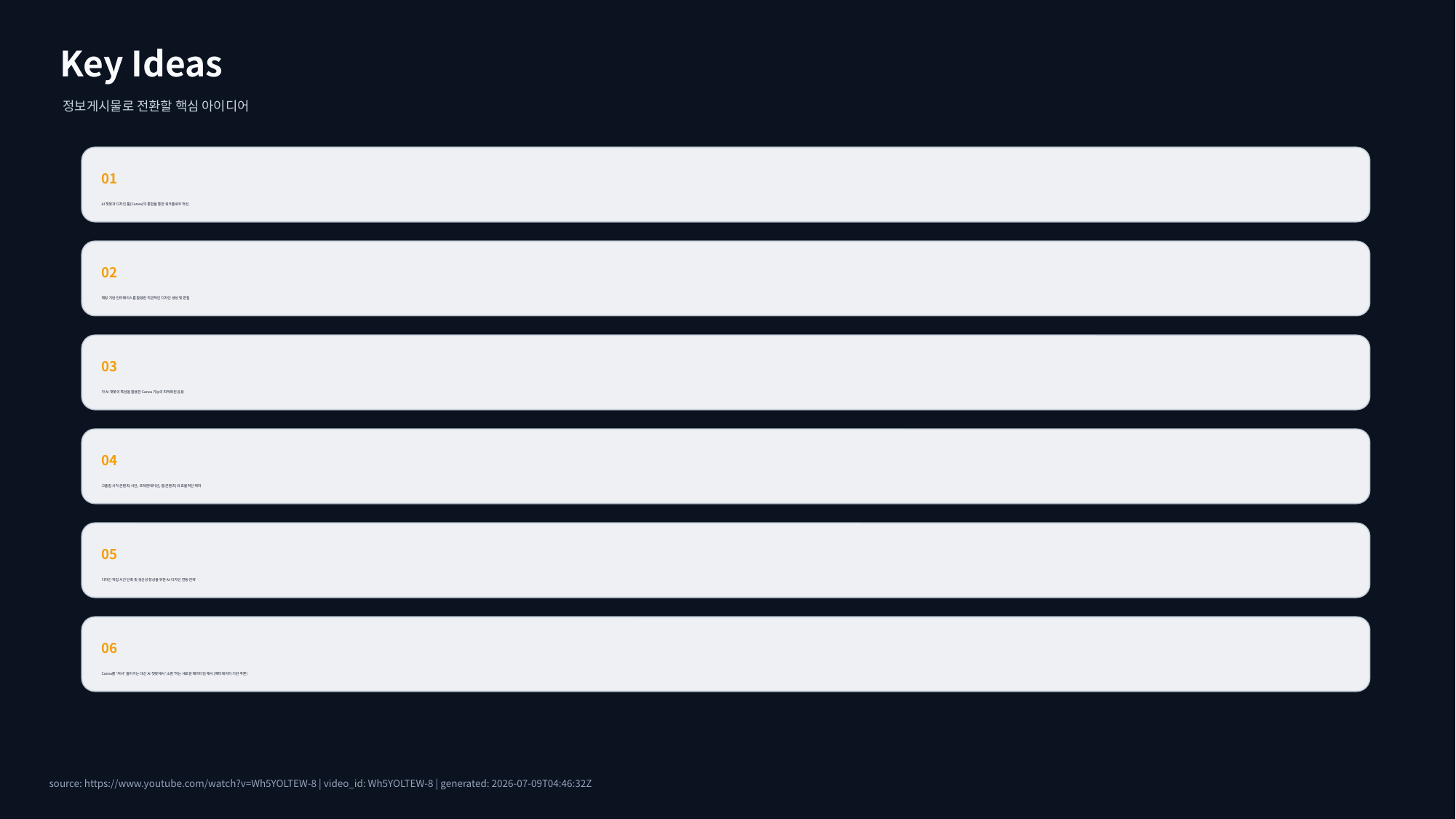

Key Ideas
정보게시물로 전환할 핵심 아이디어

01
AI 챗봇과 디자인 툴(Canva)의 통합을 통한 워크플로우 혁신

02
채팅 기반 인터페이스를 활용한 직관적인 디자인 생성 및 편집

03
각 AI 챗봇의 특성을 활용한 Canva 기능의 최적화된 응용

04
고품질 시각 콘텐츠(시안, 프레젠테이션, 웹 콘텐츠)의 효율적인 제작

05
디자인 작업 시간 단축 및 생산성 향상을 위한 AI-디자인 연동 전략

06
Canva를 '켜서' 들어가는 대신 AI 챗봇에서 '소환'하는 새로운 패러다임 제시 (메타데이터 기반 추론)
source: https://www.youtube.com/watch?v=Wh5YOLTEW-8 | video_id: Wh5YOLTEW-8 | generated: 2026-07-09T04:46:32Z